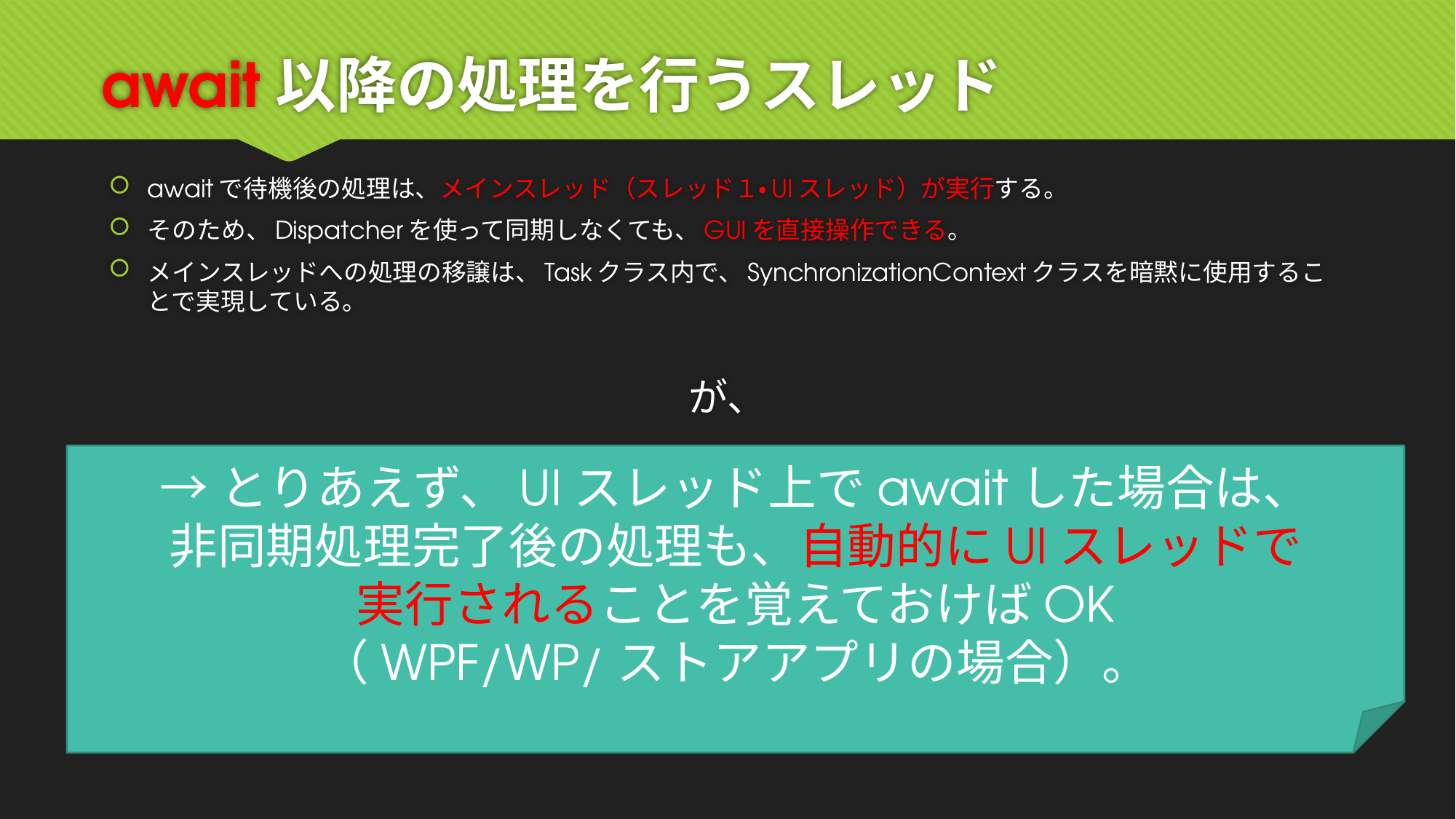

# await以降の処理を行うスレッド
awaitで待機後の処理は、メインスレッド（スレッド１・UIスレッド）が実行する。
そのため、Dispatcherを使って同期しなくても、GUIを直接操作できる。
メインスレッドへの処理の移譲は、Taskクラス内で、SynchronizationContextクラスを暗黙に使用することで実現している。

が、
→とりあえず、UIスレッド上でawaitした場合は、
非同期処理完了後の処理も、自動的にUIスレッドで
実行されることを覚えておけばOK
（WPF/WP/ストアアプリの場合）。